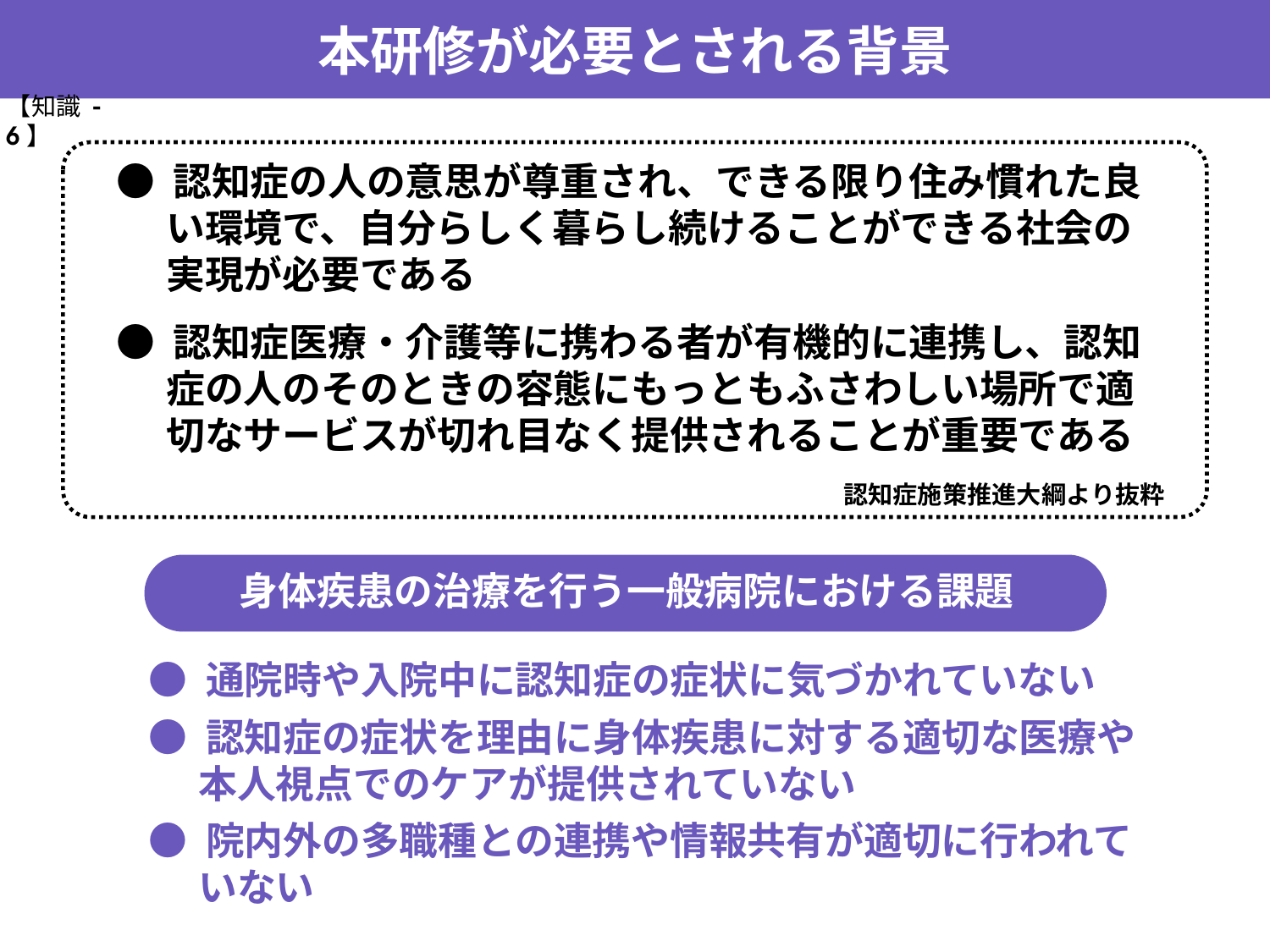

本研修が必要とされる背景
【知識 -6】
● 認知症の人の意思が尊重され、できる限り住み慣れた良い環境で、自分らしく暮らし続けることができる社会の実現が必要である
● 認知症医療・介護等に携わる者が有機的に連携し、認知症の人のそのときの容態にもっともふさわしい場所で適切なサービスが切れ目なく提供されることが重要である

認知症施策推進大綱より抜粋

身体疾患の治療を行う一般病院における課題
● 通院時や入院中に認知症の症状に気づかれていない
● 認知症の症状を理由に身体疾患に対する適切な医療や本人視点でのケアが提供されていない
● 院内外の多職種との連携や情報共有が適切に行われていない